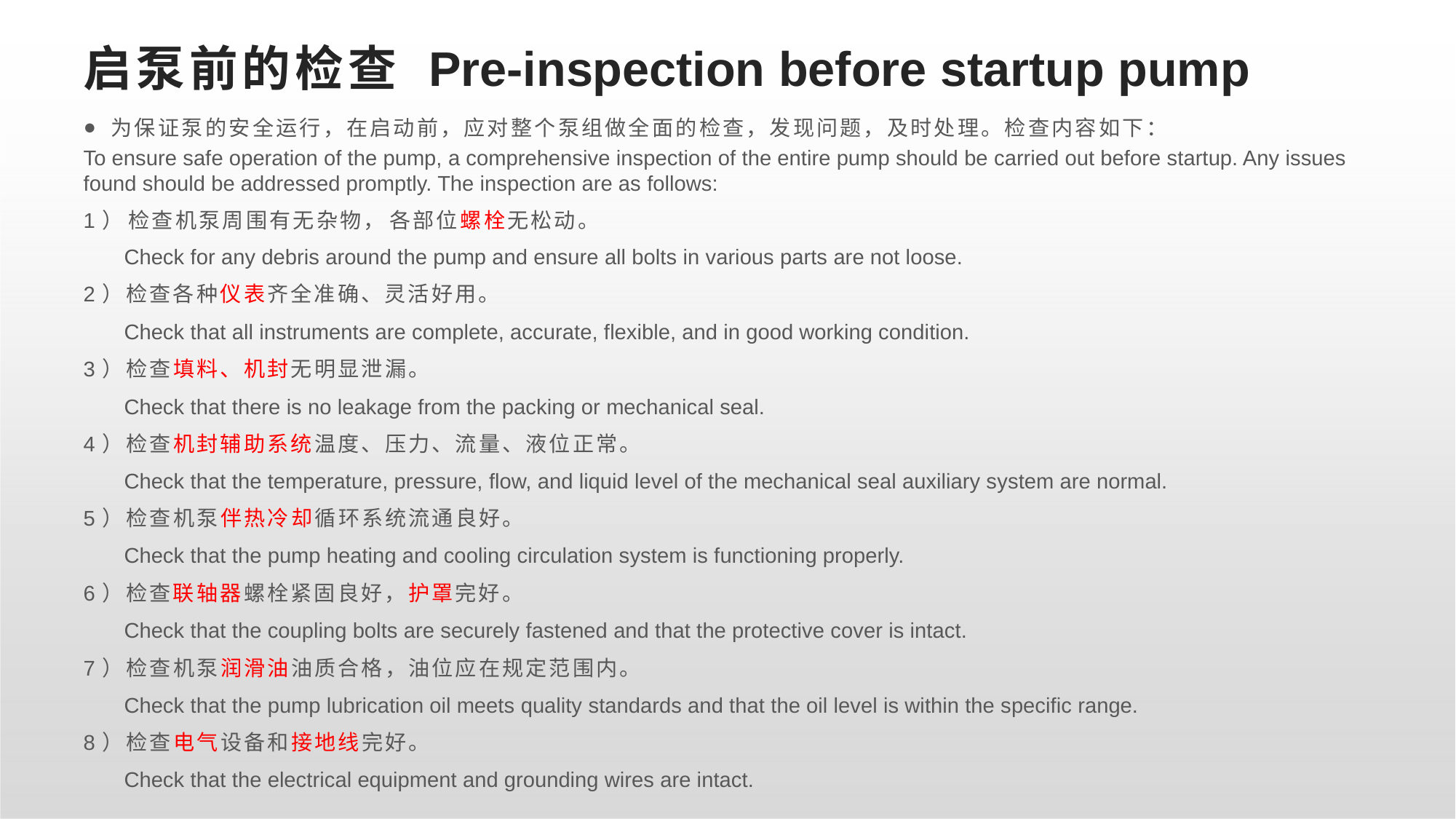

# 启泵前的检查 Pre-inspection before startup pump
为保证泵的安全运行，在启动前，应对整个泵组做全面的检查，发现问题，及时处理。检查内容如下：
To ensure safe operation of the pump, a comprehensive inspection of the entire pump should be carried out before startup. Any issues found should be addressed promptly. The inspection are as follows:
1） 检查机泵周围有无杂物， 各部位螺栓无松动。
	  Check for any debris around the pump and ensure all bolts in various parts are not loose.
2）检查各种仪表齐全准确、灵活好用。
	  Check that all instruments are complete, accurate, flexible, and in good working condition.
3）检查填料、机封无明显泄漏。
	  Check that there is no leakage from the packing or mechanical seal.
4）检查机封辅助系统温度、压力、流量、液位正常。
	  Check that the temperature, pressure, flow, and liquid level of the mechanical seal auxiliary system are normal.
5）检查机泵伴热冷却循环系统流通良好。
	  Check that the pump heating and cooling circulation system is functioning properly.
6）检查联轴器螺栓紧固良好，护罩完好。
	  Check that the coupling bolts are securely fastened and that the protective cover is intact.
7）检查机泵润滑油油质合格，油位应在规定范围内。
	  Check that the pump lubrication oil meets quality standards and that the oil level is within the specific range.
8）检查电气设备和接地线完好。
	  Check that the electrical equipment and grounding wires are intact.